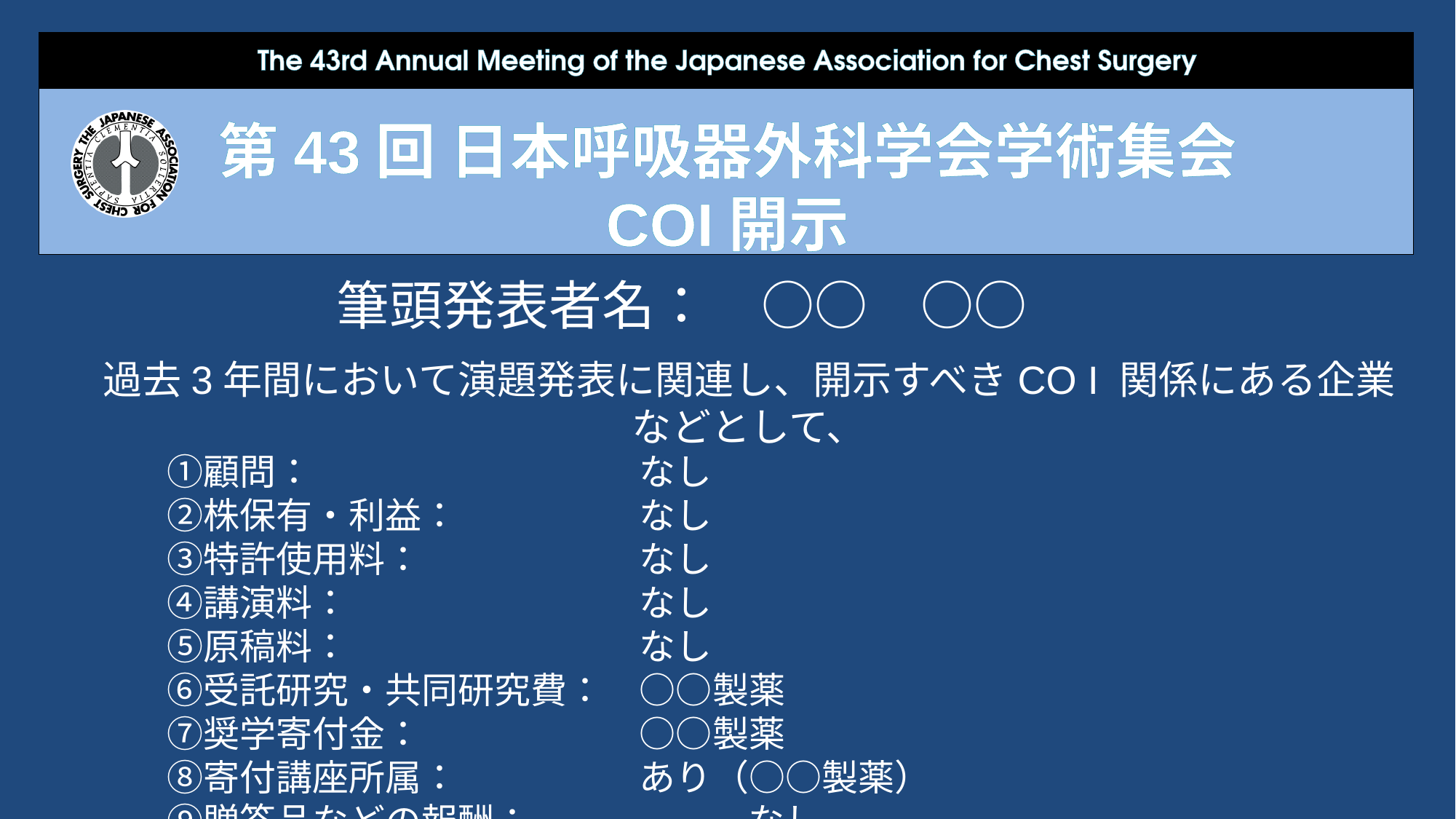

筆頭発表者名：　○○　○○
過去3年間において演題発表に関連し、開示すべきCO I 関係にある企業などとして、
　　①顧問：			なし
　　②株保有・利益：		なし
　　③特許使用料：		なし
　　④講演料：			なし
　　⑤原稿料：			なし
　　⑥受託研究・共同研究費：	○○製薬
　　⑦奨学寄付金：		○○製薬
　　⑧寄付講座所属：		あり（○○製薬）
　　⑨贈答品などの報酬：		なし